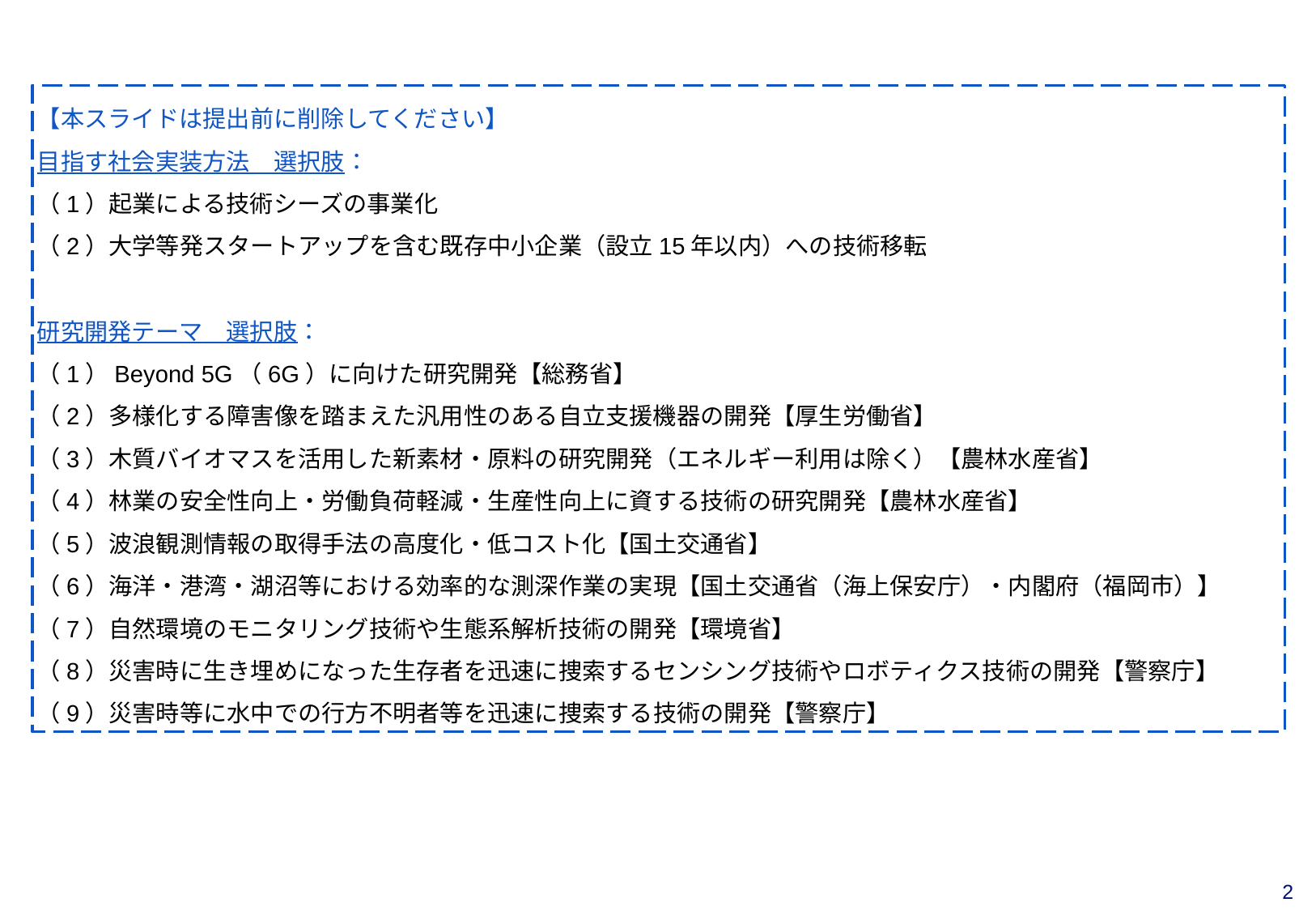

【本スライドは提出前に削除してください】
目指す社会実装方法　選択肢：
（1）起業による技術シーズの事業化
（2）大学等発スタートアップを含む既存中小企業（設立15年以内）への技術移転

研究開発テーマ　選択肢：
（1）Beyond 5G（6G）に向けた研究開発【総務省】
（2）多様化する障害像を踏まえた汎用性のある自立支援機器の開発【厚生労働省】
（3）木質バイオマスを活用した新素材・原料の研究開発（エネルギー利用は除く）【農林水産省】
（4）林業の安全性向上・労働負荷軽減・生産性向上に資する技術の研究開発【農林水産省】
（5）波浪観測情報の取得手法の高度化・低コスト化【国土交通省】
（6）海洋・港湾・湖沼等における効率的な測深作業の実現【国土交通省（海上保安庁）・内閣府（福岡市）】
（7）自然環境のモニタリング技術や生態系解析技術の開発【環境省】
（8）災害時に生き埋めになった生存者を迅速に捜索するセンシング技術やロボティクス技術の開発【警察庁】
（9）災害時等に水中での行方不明者等を迅速に捜索する技術の開発【警察庁】